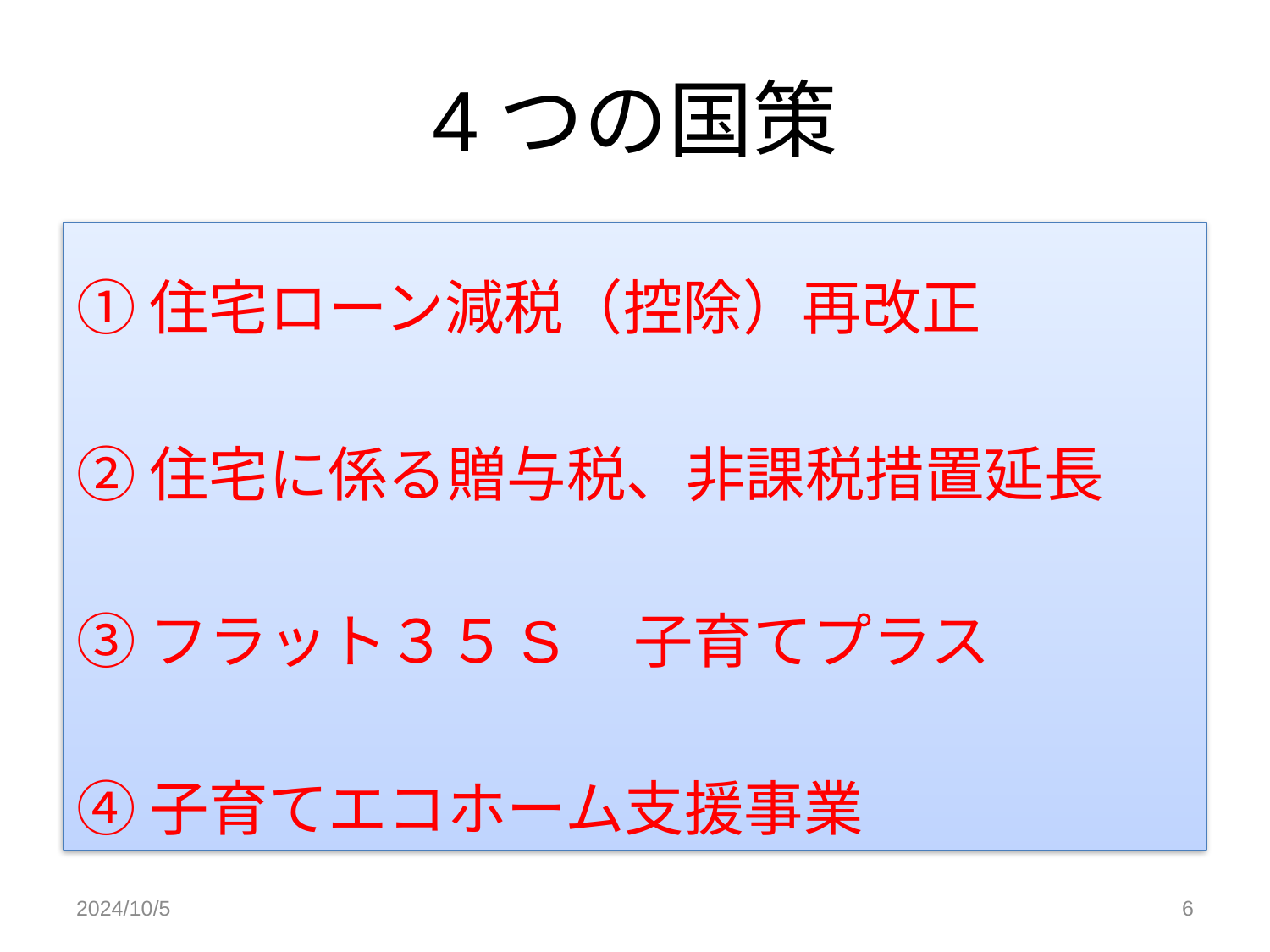

# 4つの国策

①住宅ローン減税（控除）再改正

②住宅に係る贈与税、非課税措置延長

③フラット３５S　子育てプラス

④子育てエコホーム支援事業

2024/10/5
6